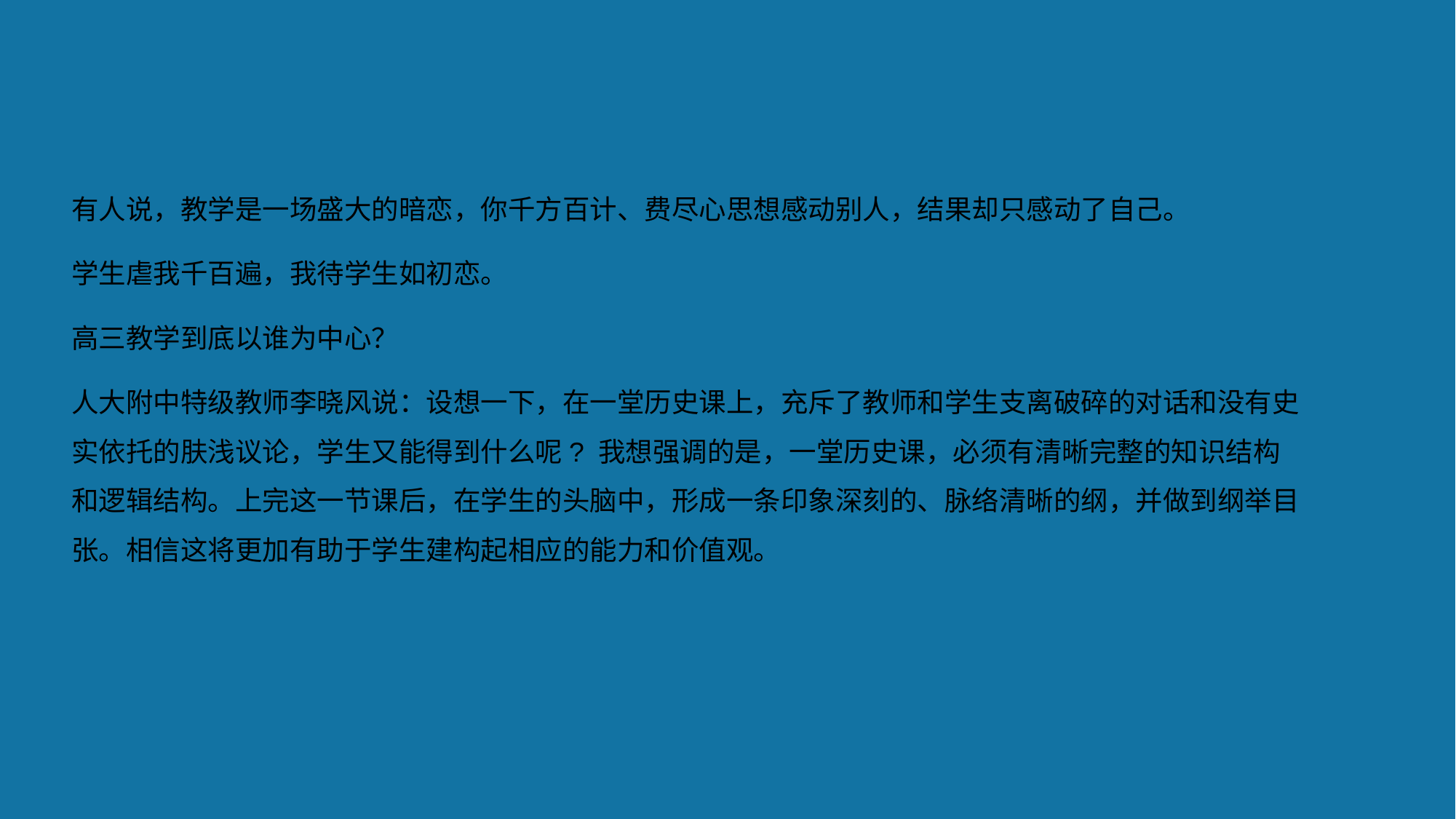

三、千万次问：千万里我追寻着你，可是你…

有人说，教学是一场盛大的暗恋，你千方百计、费尽心思想感动别人，结果却只感动了自己。
学生虐我千百遍，我待学生如初恋。
高三教学到底以谁为中心？
人大附中特级教师李晓风说：设想一下，在一堂历史课上，充斥了教师和学生支离破碎的对话和没有史实依托的肤浅议论，学生又能得到什么呢? 我想强调的是，一堂历史课，必须有清晰完整的知识结构和逻辑结构。上完这一节课后，在学生的头脑中，形成一条印象深刻的、脉络清晰的纲，并做到纲举目张。相信这将更加有助于学生建构起相应的能力和价值观。
对于一个人、一个民族来讲，观念是最难改变的。
要改变一个人、改变一个民族，改变观念也是最重要的。